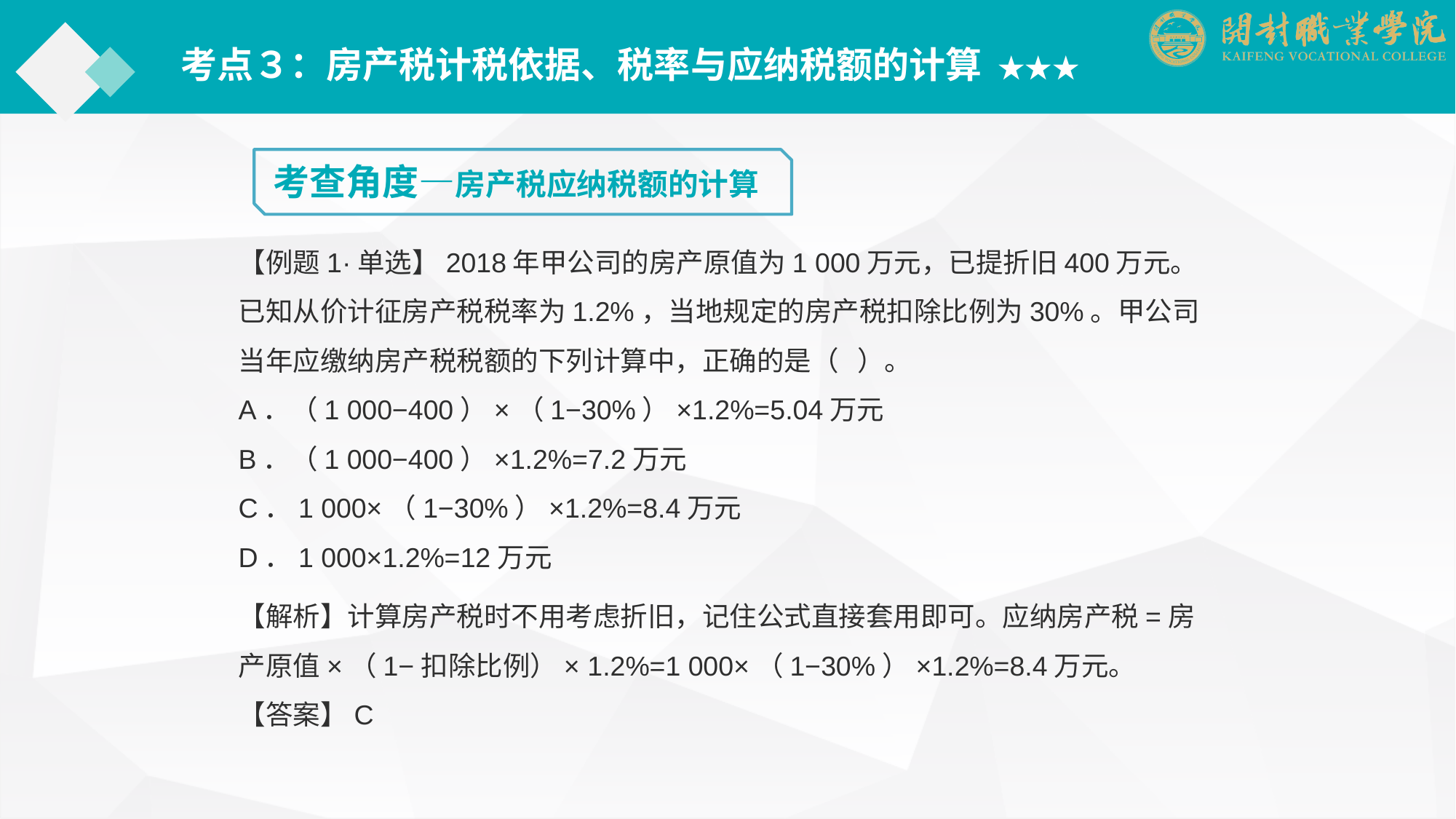

考点３：房产税计税依据、税率与应纳税额的计算  ★★★

考查角度—房产税应纳税额的计算
【例题1·单选】2018年甲公司的房产原值为1 000万元，已提折旧400万元。已知从价计征房产税税率为1.2%，当地规定的房产税扣除比例为30%。甲公司当年应缴纳房产税税额的下列计算中，正确的是（   ）。
A．（1 000−400）×（1−30%）×1.2%=5.04万元
B．（1 000−400）×1.2%=7.2万元
C．1 000×（1−30%）×1.2%=8.4万元	　　　　　　　　
D．1 000×1.2%=12万元
【解析】计算房产税时不用考虑折旧，记住公式直接套用即可。应纳房产税=房产原值×（1−扣除比例）× 1.2%=1 000×（1−30%）×1.2%=8.4万元。
【答案】C